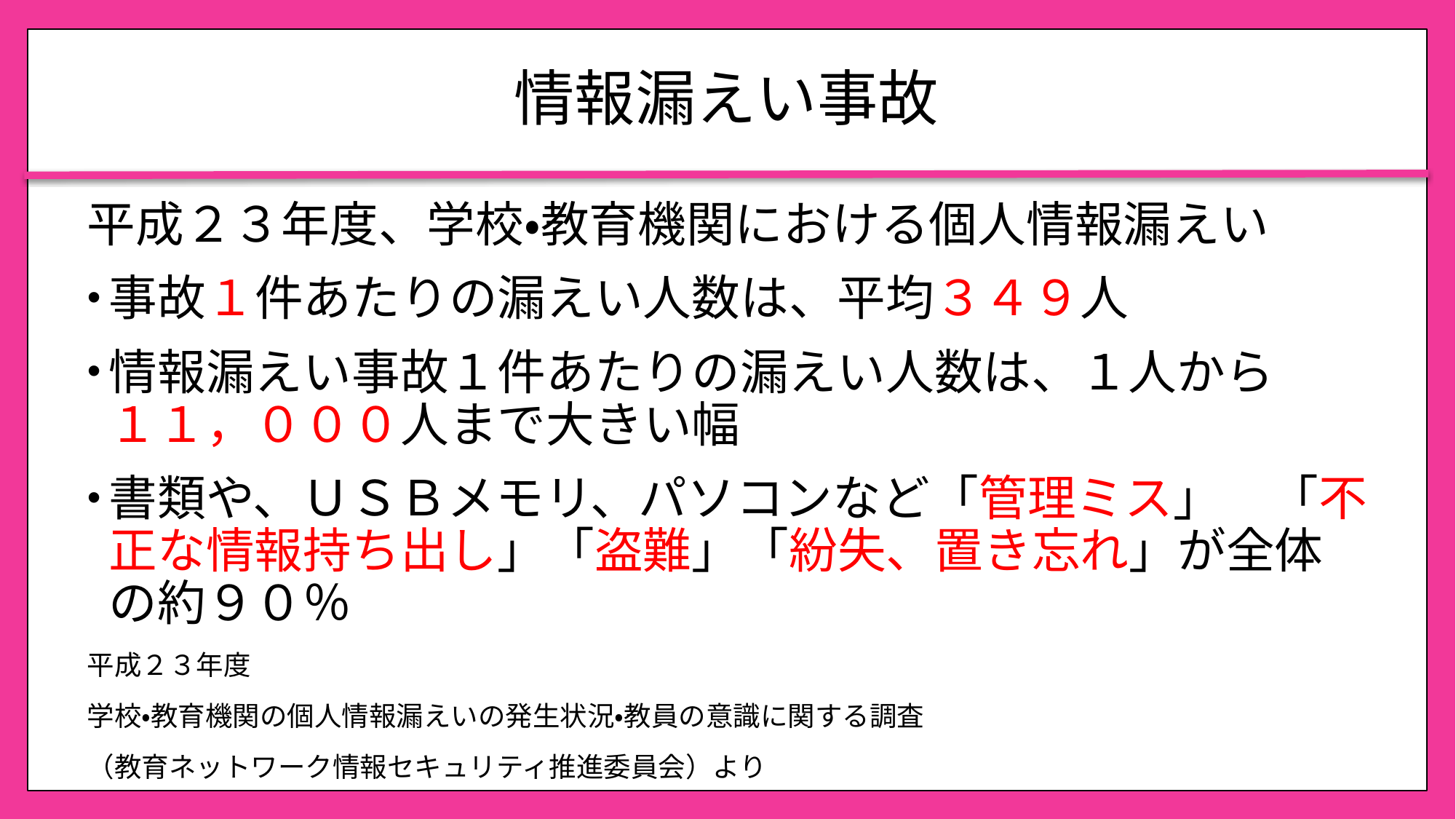

# 情報漏えい事故
平成２３年度、学校・教育機関における個人情報漏えい
事故１件あたりの漏えい人数は、平均３４９人
情報漏えい事故１件あたりの漏えい人数は、１人から　１１，０００人まで大きい幅
書類や、ＵＳＢメモリ、パソコンなど「管理ミス」　「不正な情報持ち出し」「盗難」「紛失、置き忘れ」が全体の約９０％
平成２３年度
学校・教育機関の個人情報漏えいの発生状況・教員の意識に関する調査
（教育ネットワーク情報セキュリティ推進委員会）より